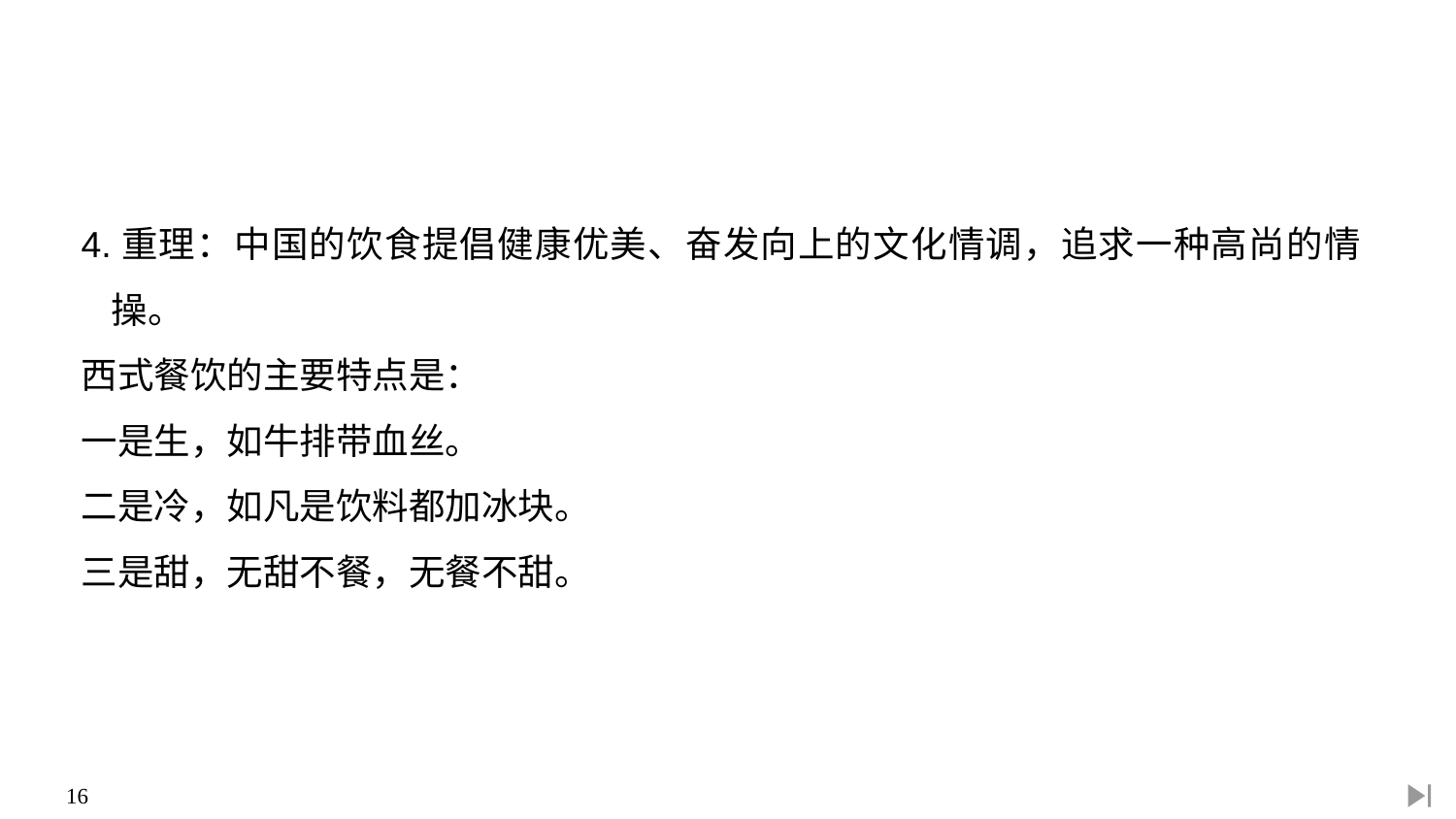

4.重理：中国的饮食提倡健康优美、奋发向上的文化情调，追求一种高尚的情操。
西式餐饮的主要特点是：
一是生，如牛排带血丝。
二是冷，如凡是饮料都加冰块。
三是甜，无甜不餐，无餐不甜。